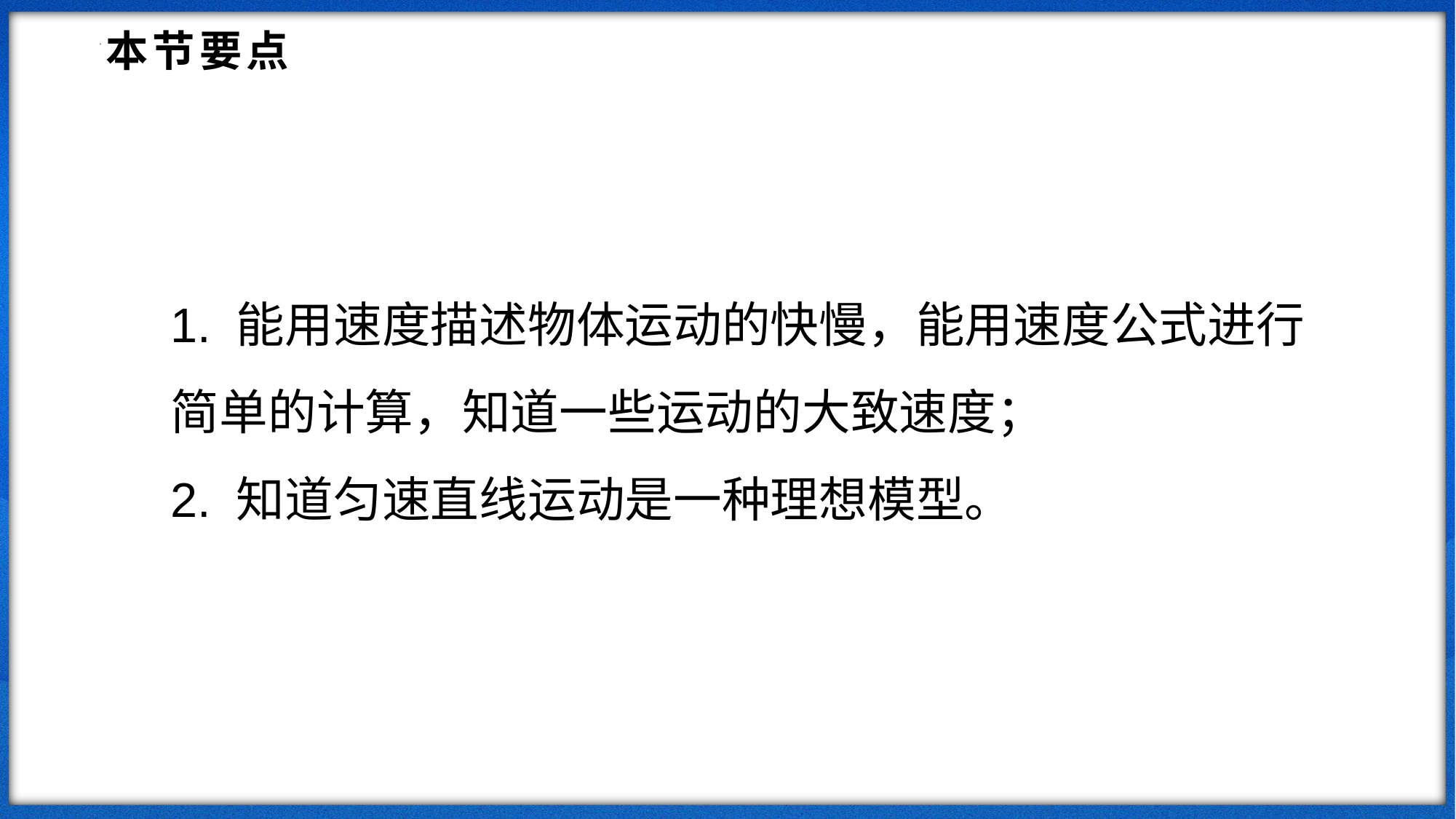

本节要点
1. 能用速度描述物体运动的快慢，能用速度公式进行简单的计算，知道一些运动的大致速度；
2. 知道匀速直线运动是一种理想模型。